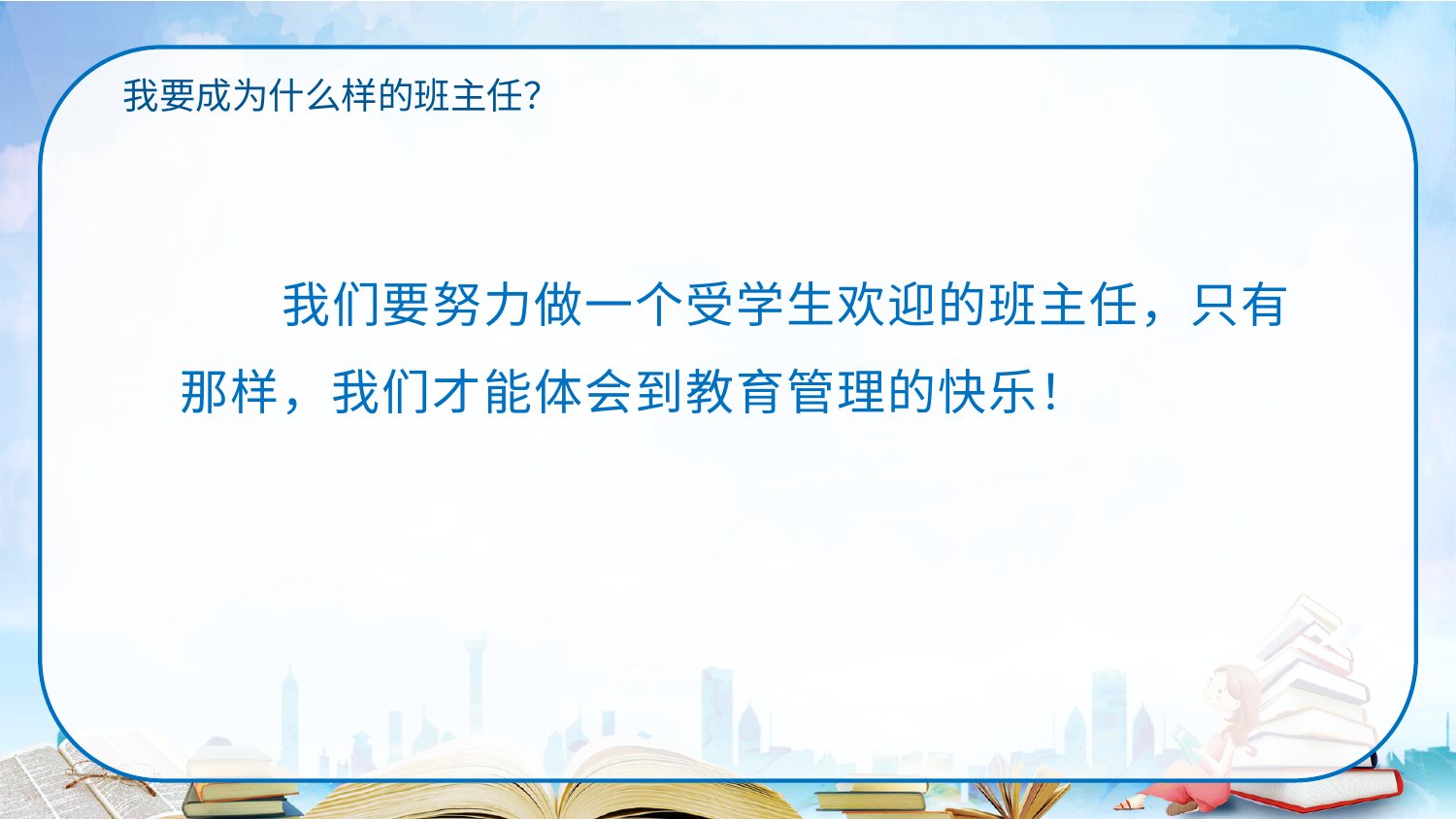

我要成为什么样的班主任？
我们要努力做一个受学生欢迎的班主任，只有那样，我们才能体会到教育管理的快乐！